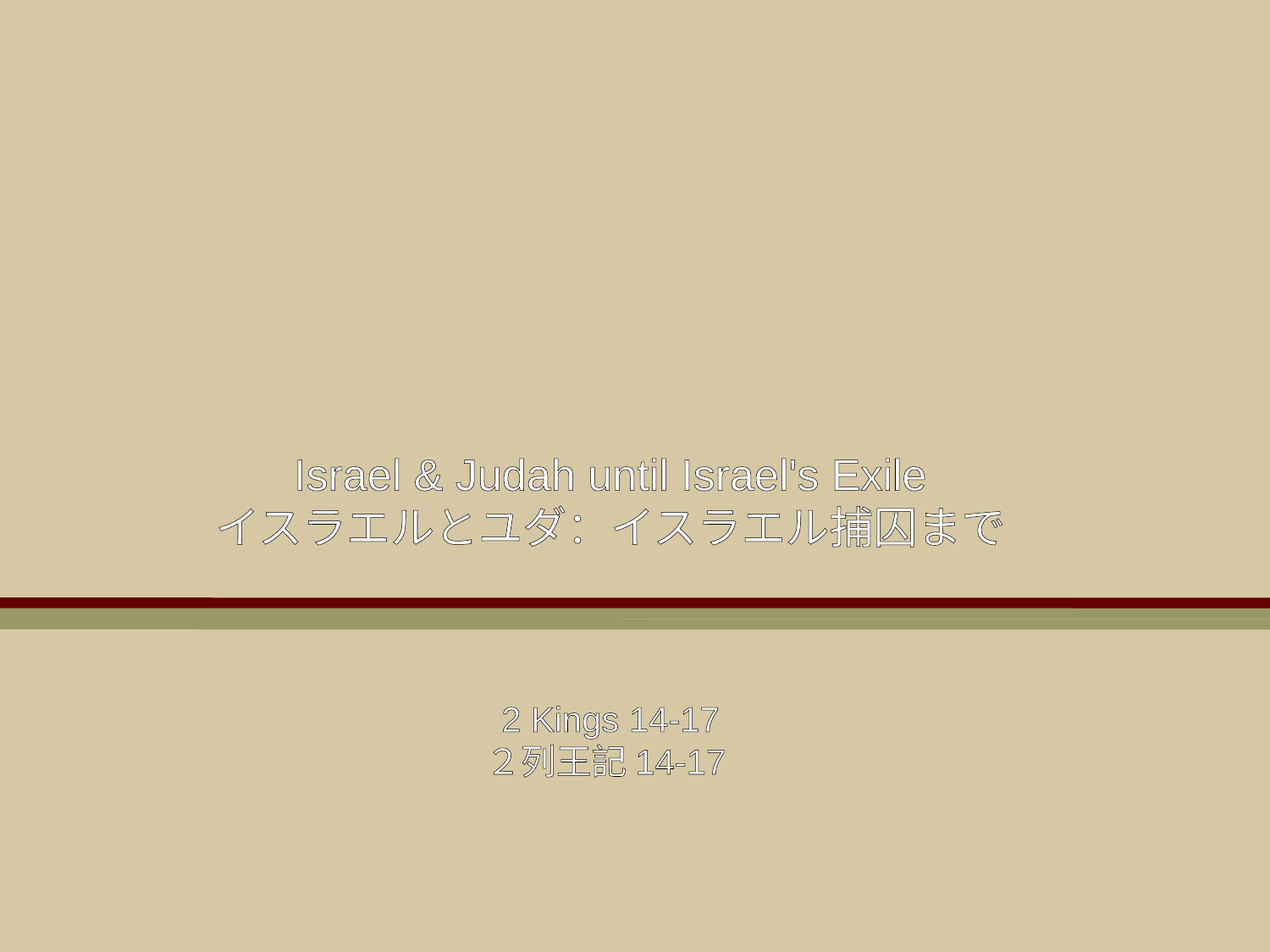

Israel & Judah until Israel's Exile
イスラエルとユダ：イスラエル捕囚まで

2 Kings 14-17
２列王記14-17